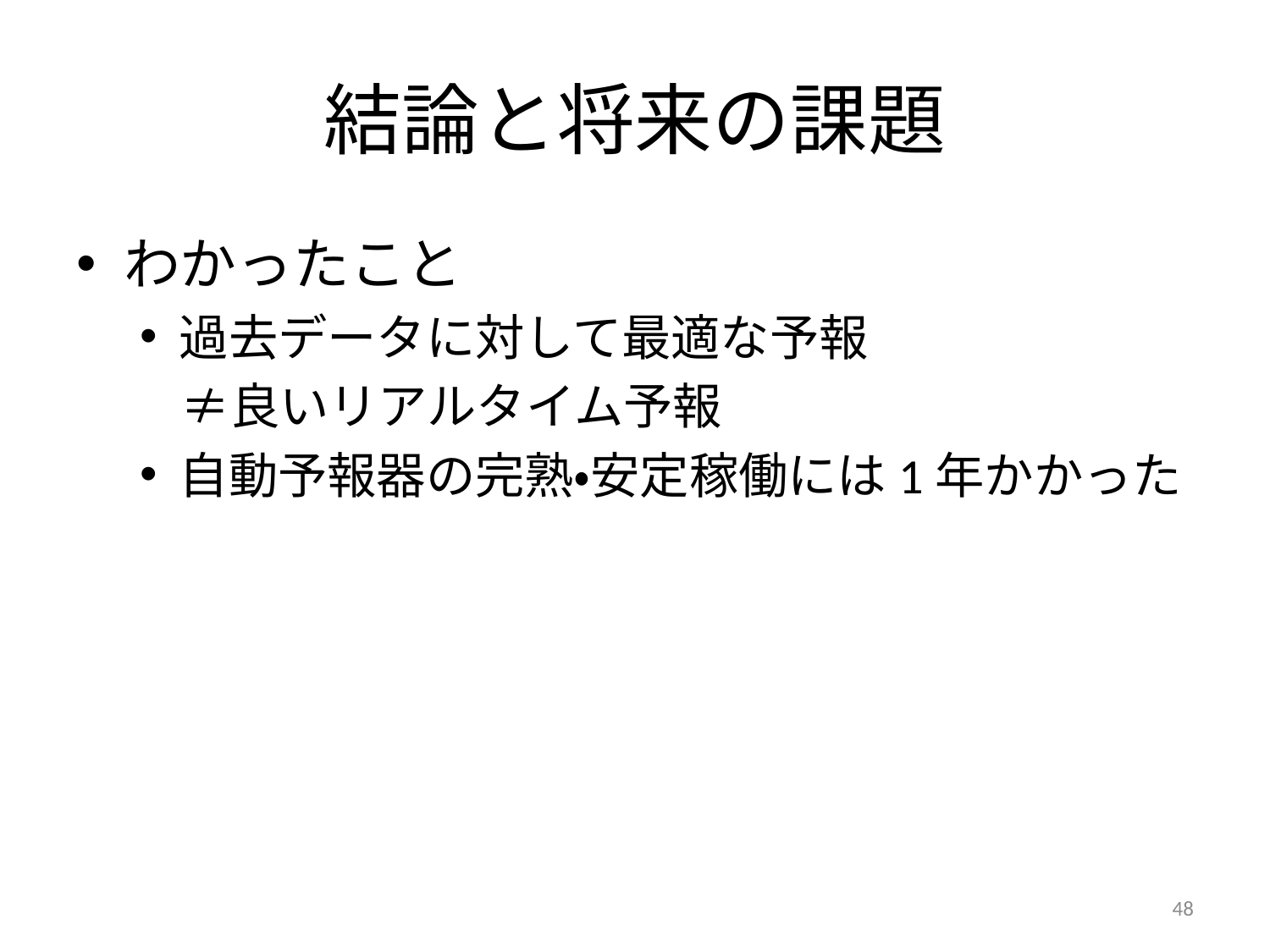

# 結論と将来の課題
わかったこと
過去データに対して最適な予報
　≠良いリアルタイム予報
自動予報器の完熟・安定稼働には1年かかった

48